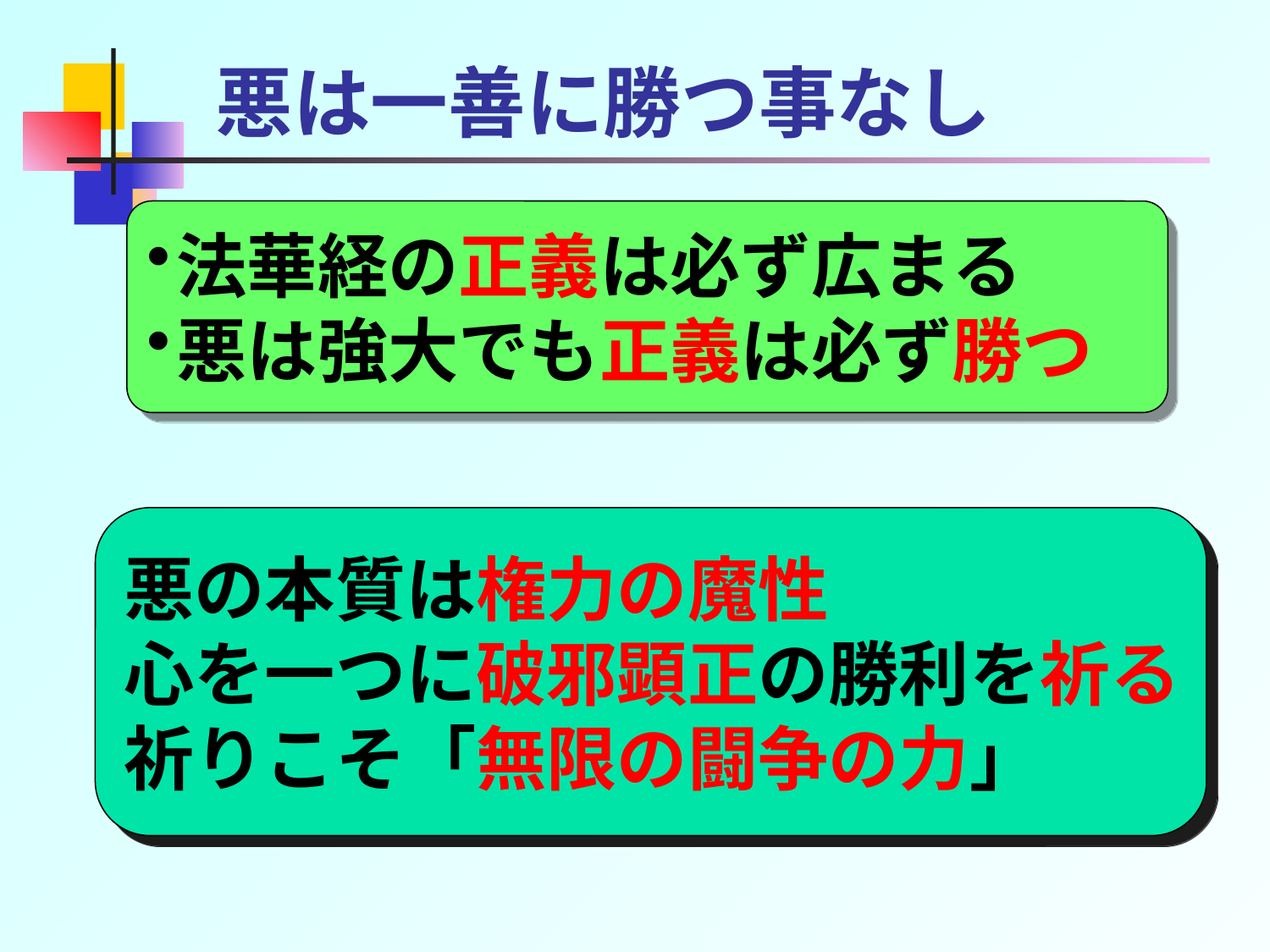

# 悪は一善に勝つ事なし
法華経の正義は必ず広まる
悪は強大でも正義は必ず勝つ
悪の本質は権力の魔性
心を一つに破邪顕正の勝利を祈る
祈りこそ「無限の闘争の力」